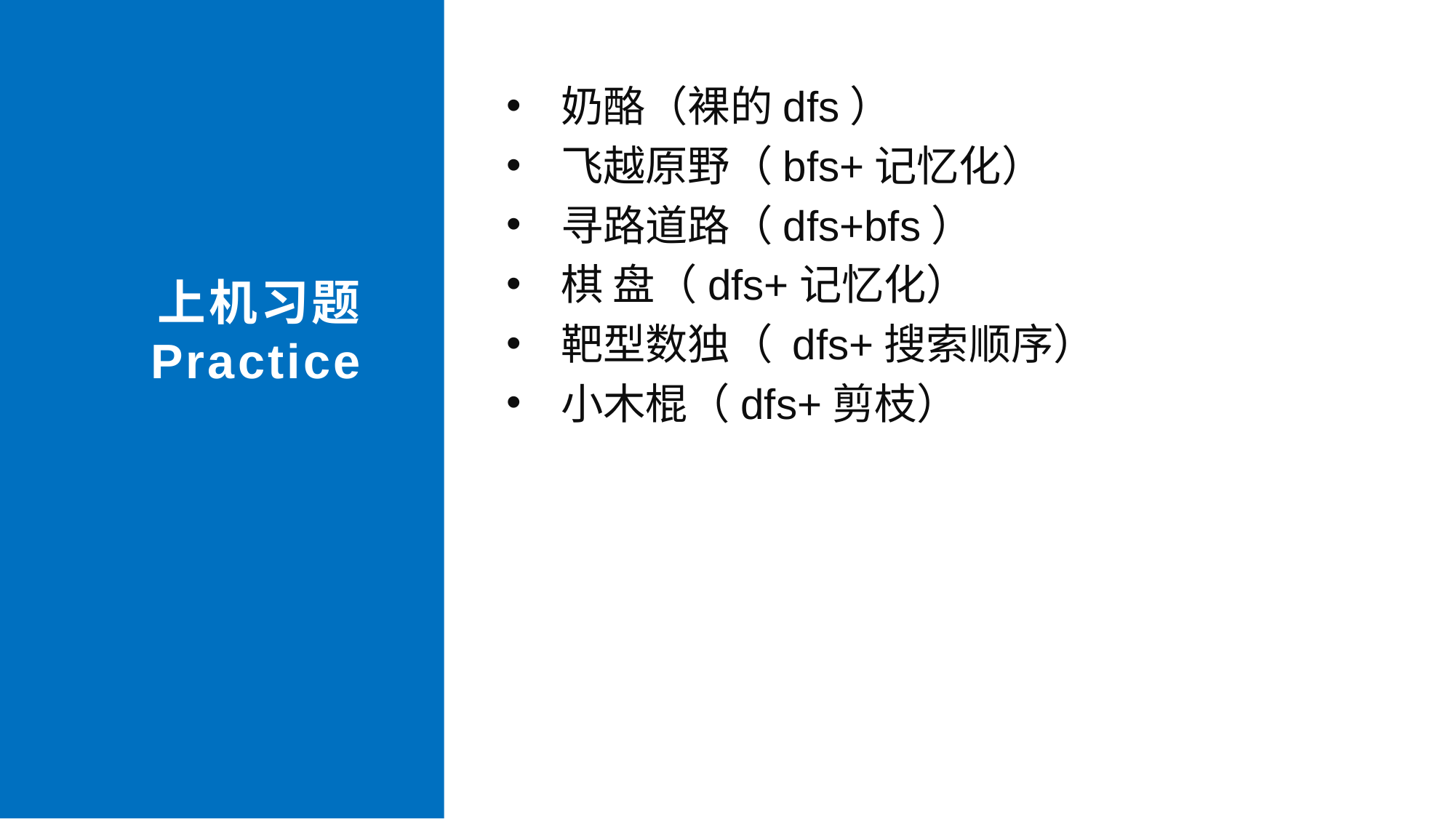

奶酪（裸的dfs）
飞越原野（bfs+记忆化）
寻路道路（dfs+bfs）
棋 盘（dfs+记忆化）
靶型数独（ dfs+搜索顺序）
小木棍（dfs+剪枝）
上机习题
Practice